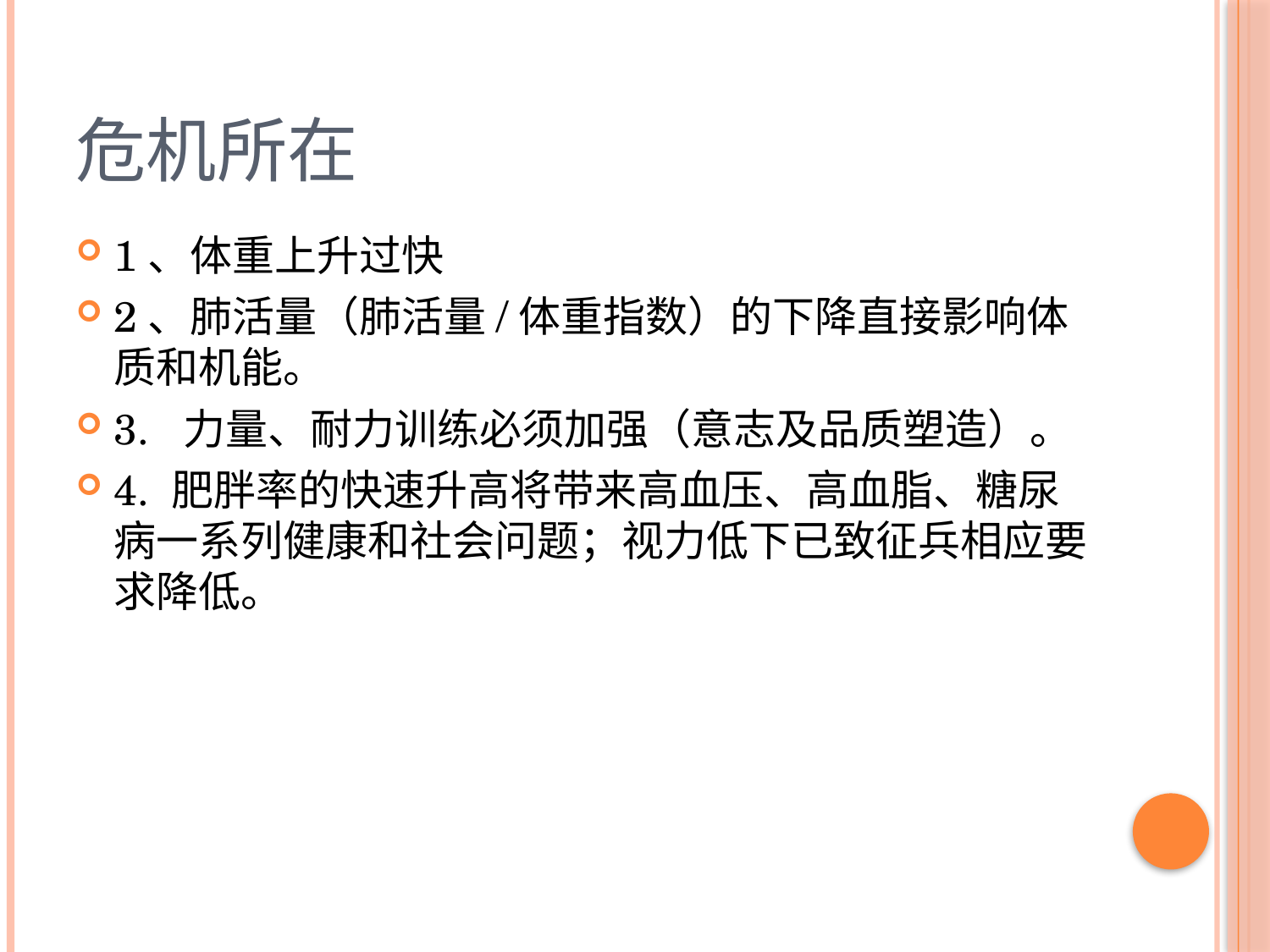

# 危机所在
1、体重上升过快
2、肺活量（肺活量/体重指数）的下降直接影响体质和机能。
3.  力量、耐力训练必须加强（意志及品质塑造）。
4. 肥胖率的快速升高将带来高血压、高血脂、糖尿病一系列健康和社会问题；视力低下已致征兵相应要求降低。